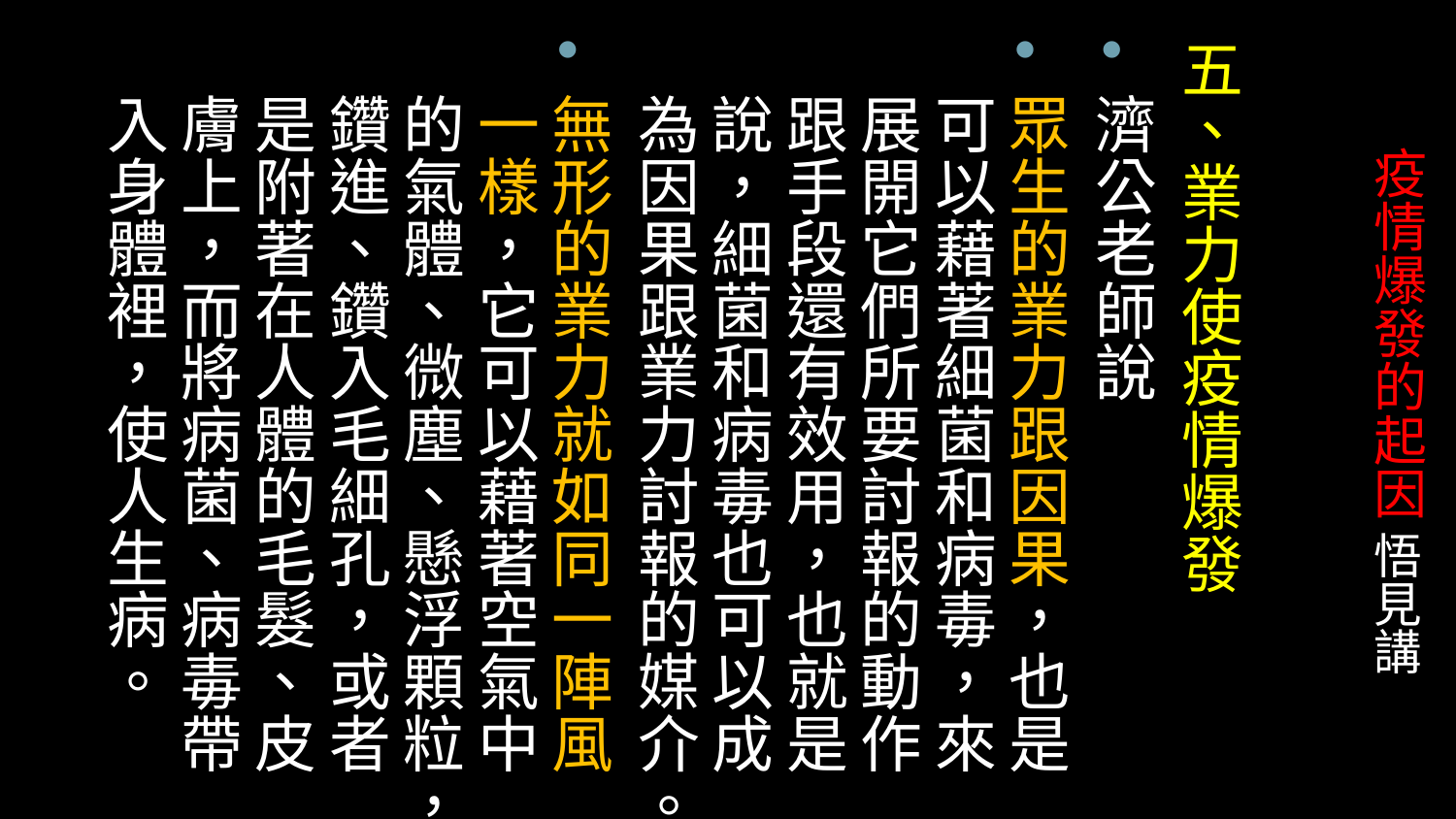

五、業力使疫情爆發
濟公老師說
眾生的業力跟因果，也是可以藉著細菌和病毒，來展開它們所要討報的動作跟手段還有效用，也就是說，細菌和病毒也可以成為因果跟業力討報的媒介。
無形的業力就如同一陣風一樣，它可以藉著空氣中的氣體、微塵、懸浮顆粒，鑽進、鑽入毛細孔，或者是附著在人體的毛髮、皮膚上，而將病菌、病毒帶入身體裡，使人生病。
# 疫情爆發的起因 悟見講